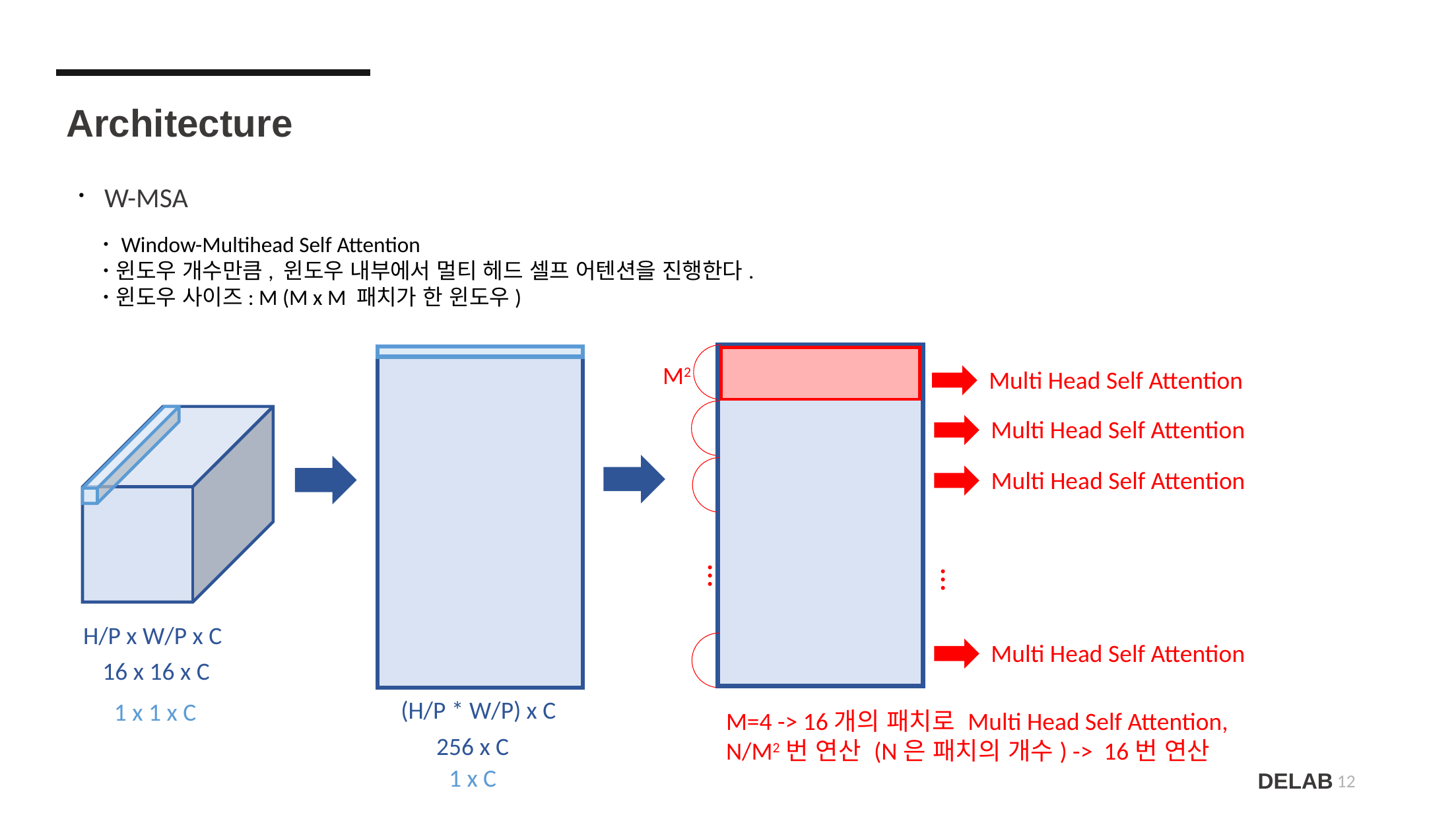

Architecture

ㆍW-MSA

    ㆍWindow-Multihead Self Attention
    ㆍ윈도우 개수만큼, 윈도우 내부에서 멀티 헤드 셀프 어텐션을 진행한다.
    ㆍ윈도우 사이즈: M (M x M 패치가 한 윈도우)

M2
Multi Head Self Attention

Multi Head Self Attention

Multi Head Self Attention

…
…
H/P x W/P x C
Multi Head Self Attention

16 x 16 x C
(H/P * W/P) x C
1 x 1 x C
M=4 -> 16개의 패치로 Multi Head Self Attention,
N/M2번 연산 (N은 패치의 개수) ->  16번 연산
256 x C
1 x C
12
DELAB